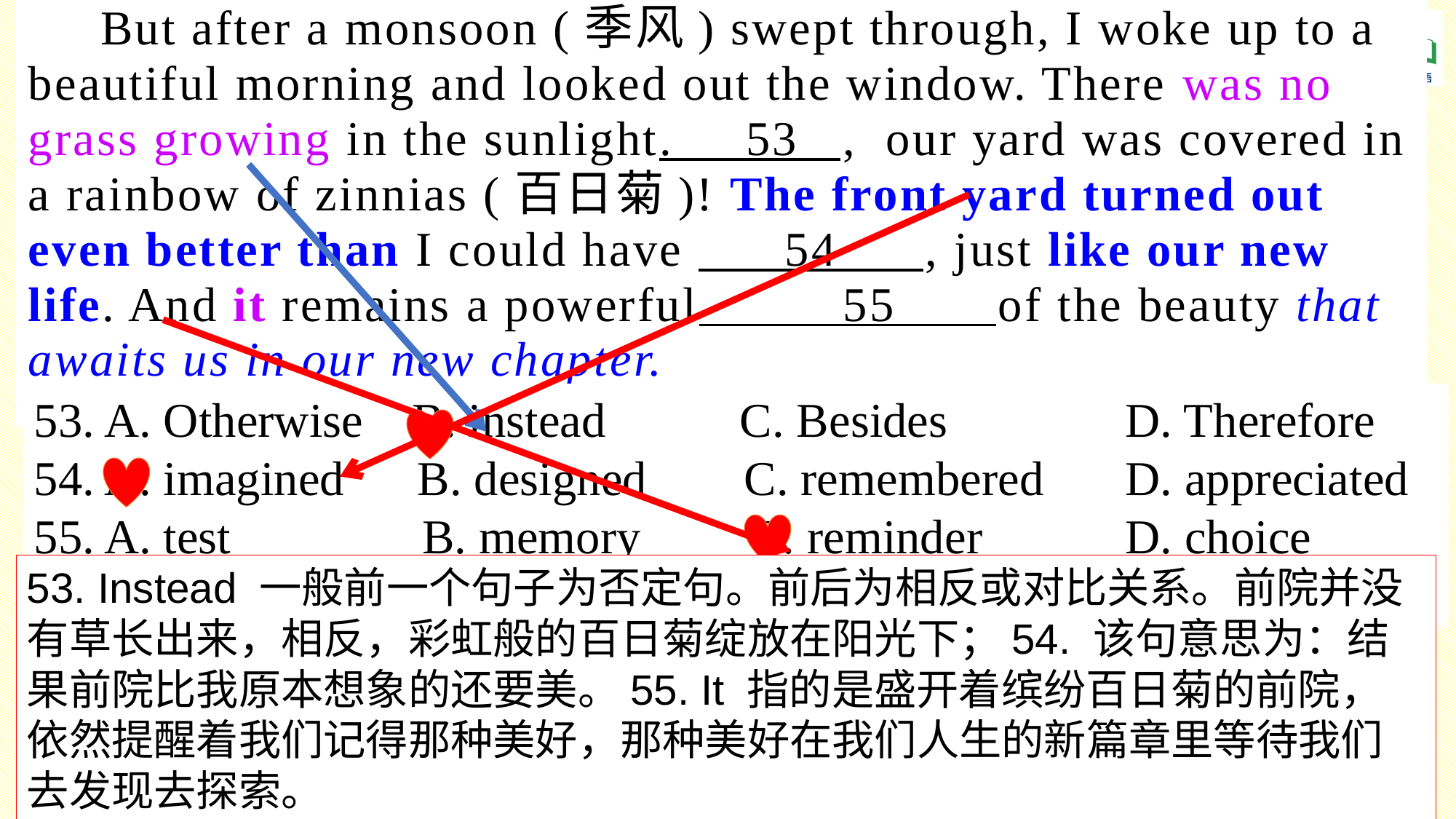

But after a monsoon (季风) swept through, I woke up to a beautiful morning and looked out the window. There was no grass growing in the sunlight.     53   ,  our yard was covered in a rainbow of zinnias (百日菊)! The front yard turned out even better than I could have       54      , just like our new life. And it remains a powerful          55       of the beauty that awaits us in our new chapter.
53. A. Otherwise    B. instead           C. Besides        	D. Therefore
54. A. imagined      B. designed        C. remembered     	D. appreciated
55. A. test          	     B. memory         C. reminder       	D. choice

53. Instead 一般前一个句子为否定句。前后为相反或对比关系。前院并没有草长出来，相反，彩虹般的百日菊绽放在阳光下；54. 该句意思为：结果前院比我原本想象的还要美。55. It 指的是盛开着缤纷百日菊的前院，依然提醒着我们记得那种美好，那种美好在我们人生的新篇章里等待我们去发现去探索。